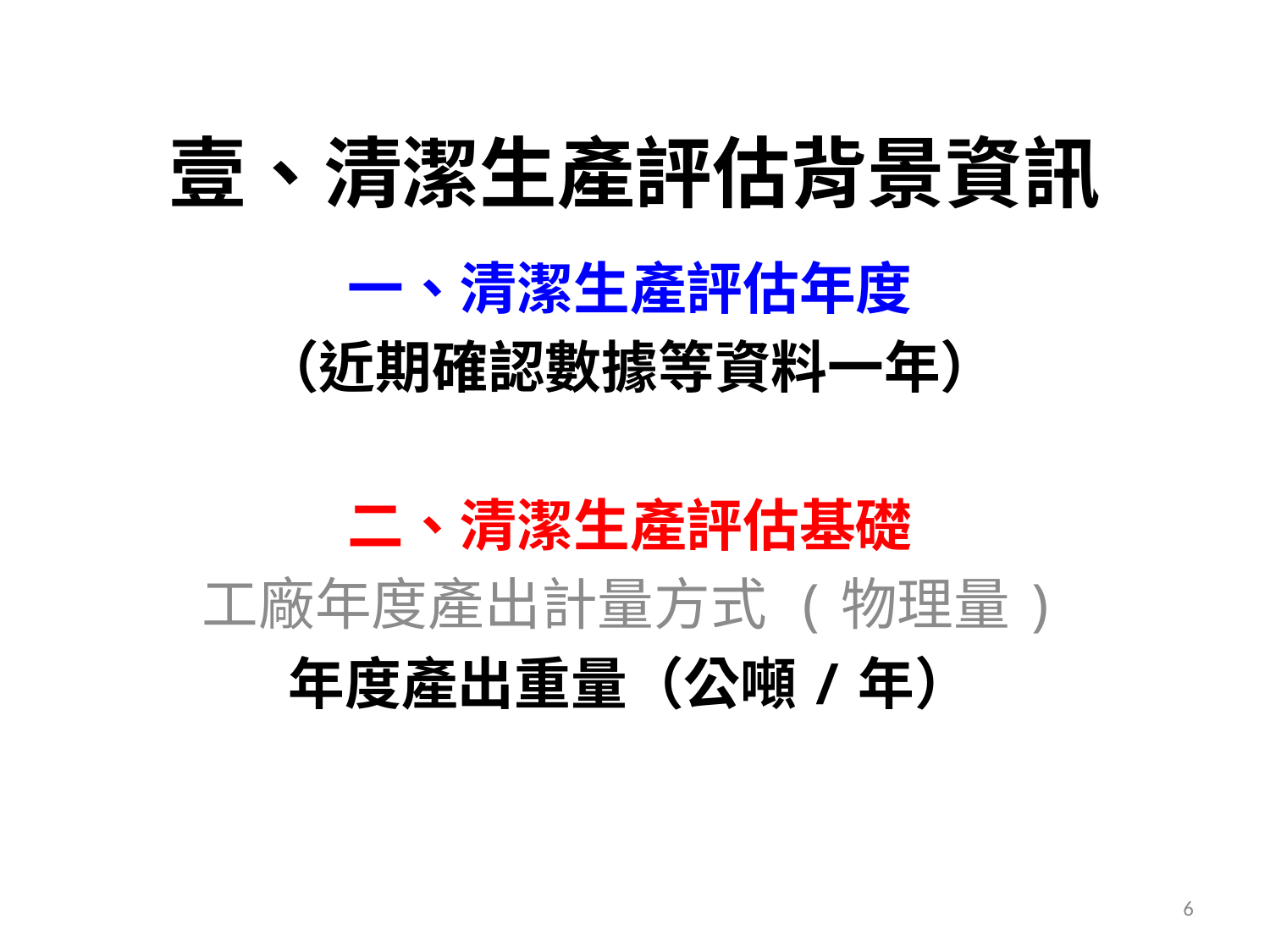

# 壹、清潔生產評估背景資訊
一、清潔生產評估年度
（近期確認數據等資料一年）

二、清潔生產評估基礎
工廠年度產出計量方式 (物理量)
年度產出重量（公噸/年）
6